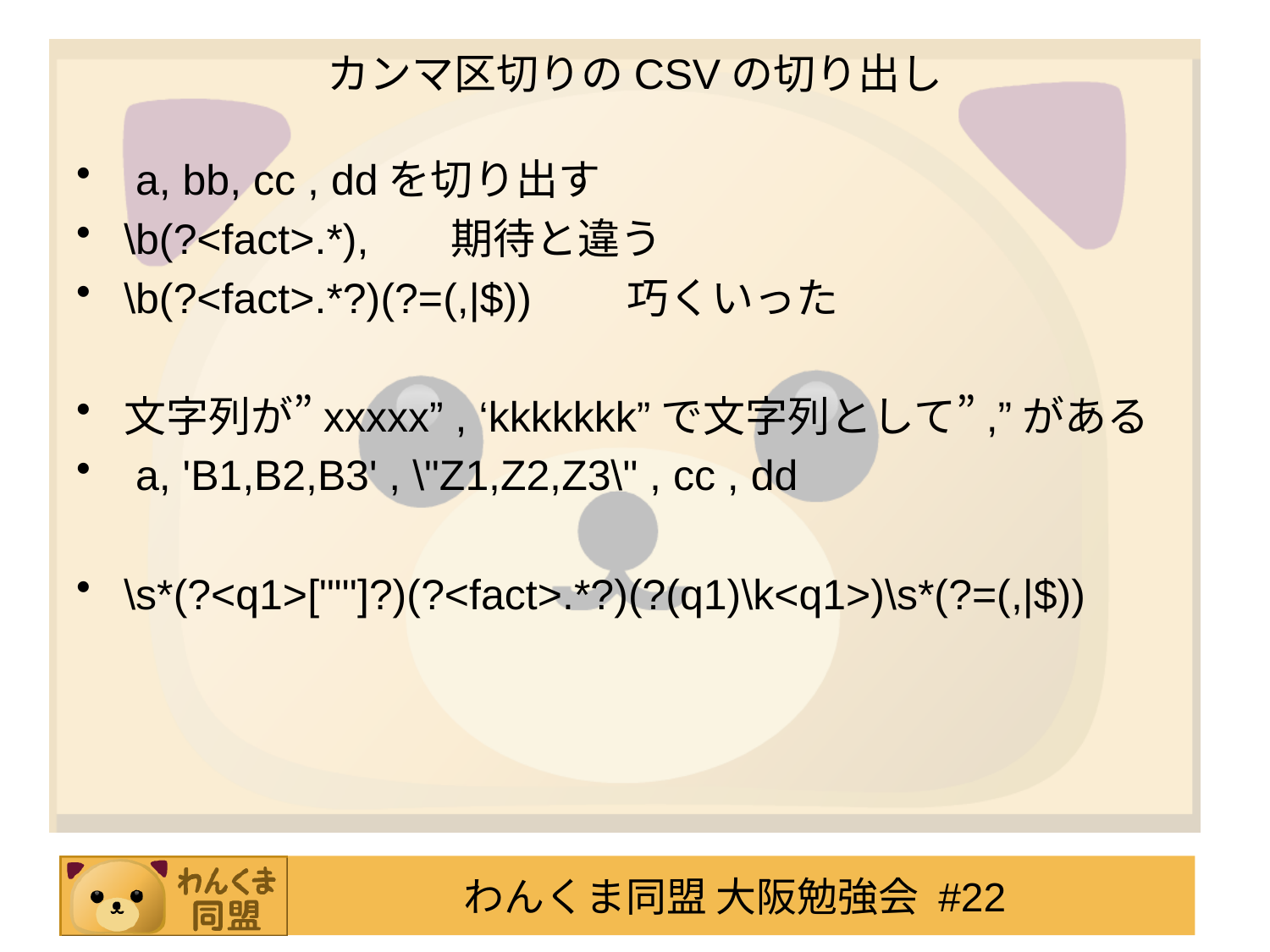

# カンマ区切りのCSVの切り出し
 a, bb, cc , ddを切り出す
\b(?<fact>.*),      期待と違う
\b(?<fact>.*?)(?=(,|$))　　巧くいった

文字列が”xxxxx” , ‘kkkkkkk”で文字列として”,”がある
 a, 'B1,B2,B3' , \"Z1,Z2,Z3\" , cc , dd

\s*(?<q1>[""']?)(?<fact>.*?)(?(q1)\k<q1>)\s*(?=(,|$))